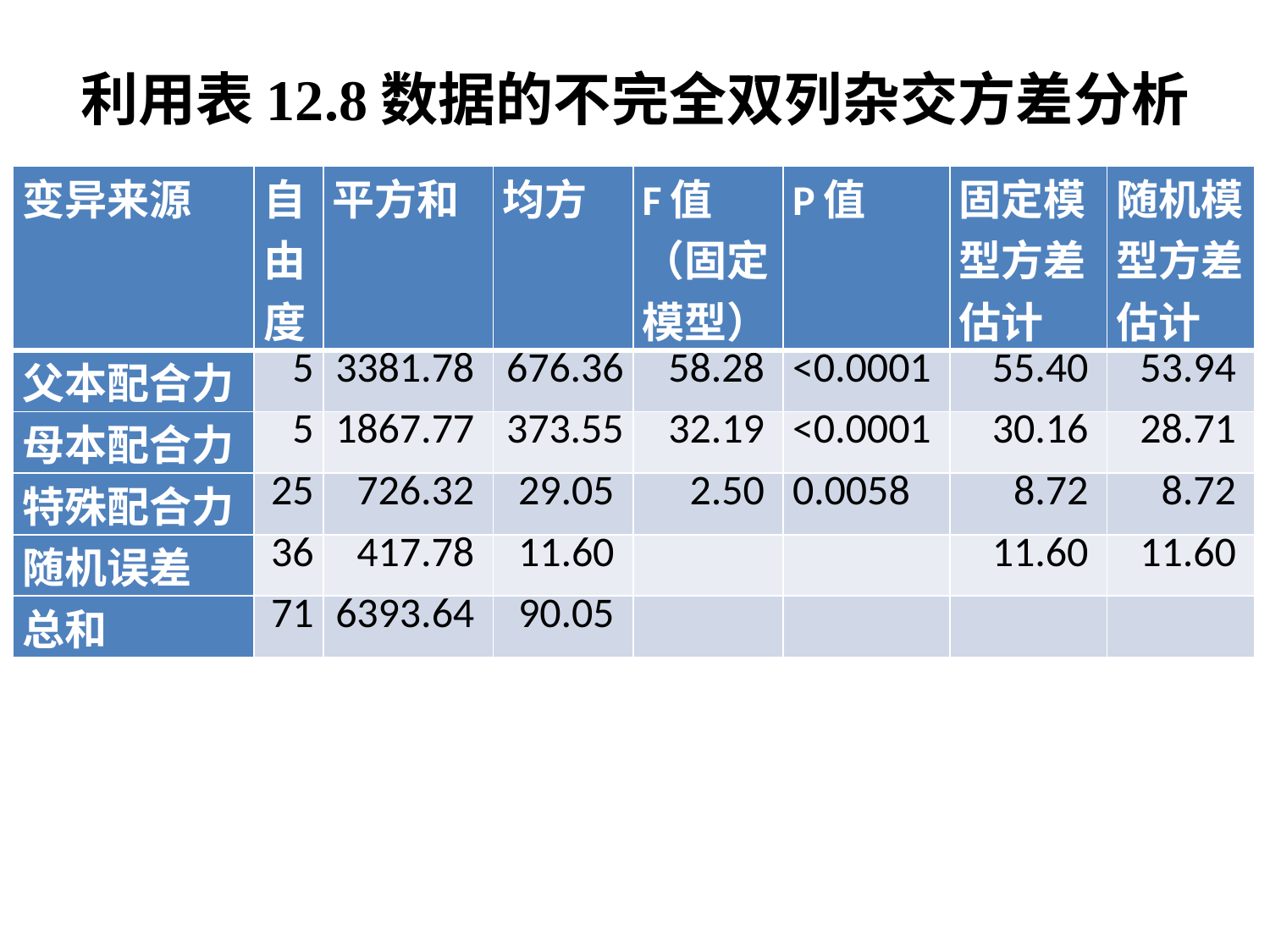

# 利用表12.8数据的不完全双列杂交方差分析
| 变异来源 | 自由度 | 平方和 | 均方 | F值（固定模型） | P值 | 固定模型方差估计 | 随机模型方差估计 |
| --- | --- | --- | --- | --- | --- | --- | --- |
| 父本配合力 | 5 | 3381.78 | 676.36 | 58.28 | <0.0001 | 55.40 | 53.94 |
| 母本配合力 | 5 | 1867.77 | 373.55 | 32.19 | <0.0001 | 30.16 | 28.71 |
| 特殊配合力 | 25 | 726.32 | 29.05 | 2.50 | 0.0058 | 8.72 | 8.72 |
| 随机误差 | 36 | 417.78 | 11.60 |  |  | 11.60 | 11.60 |
| 总和 | 71 | 6393.64 | 90.05 |  |  |  |  |